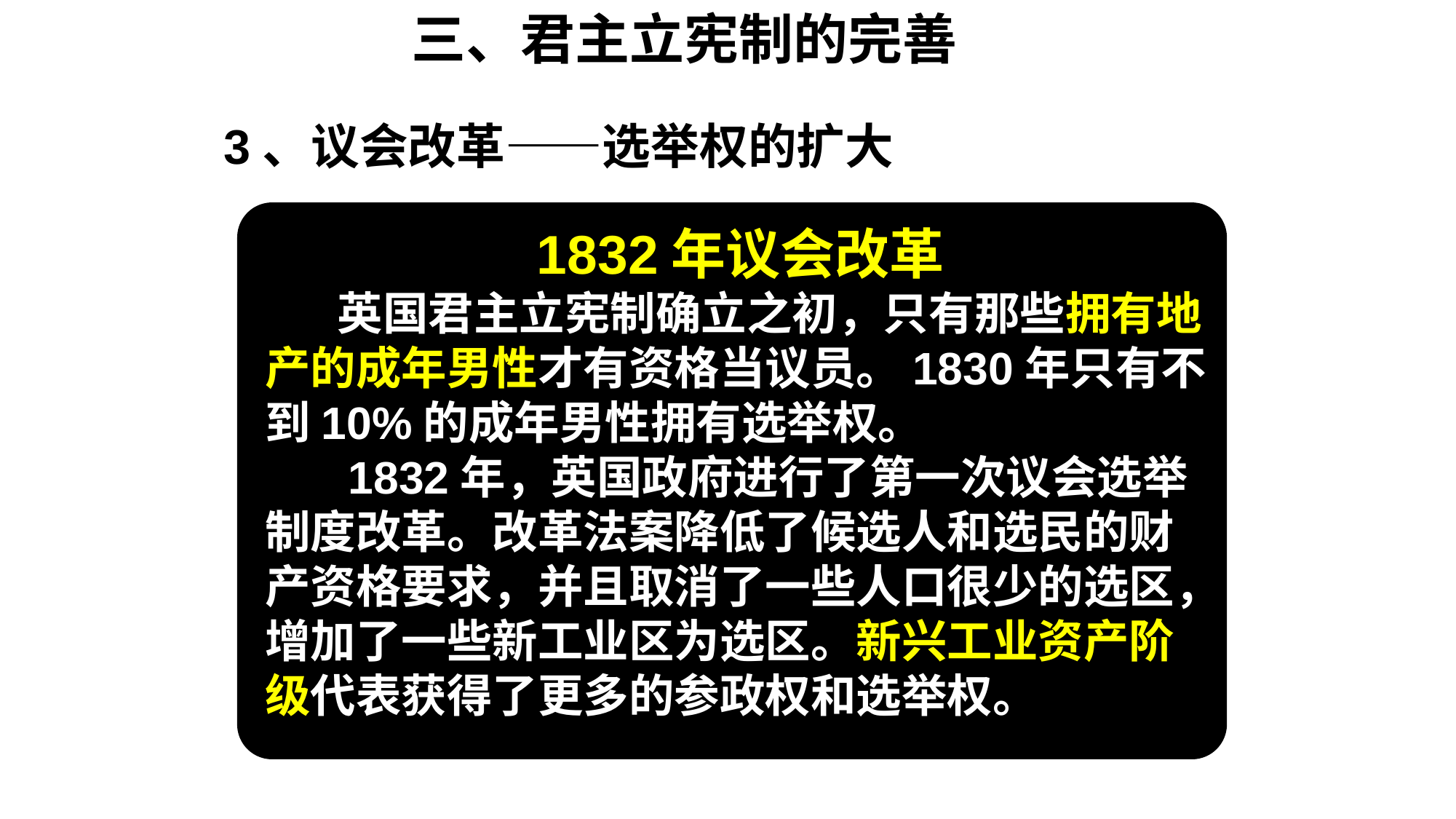

三、君主立宪制的完善
  3、议会改革——选举权的扩大

                  1832年议会改革
       英国君主立宪制确立之初，只有那些拥有地产的成年男性才有资格当议员。1830年只有不到10%的成年男性拥有选举权。
       1832年，英国政府进行了第一次议会选举制度改革。改革法案降低了候选人和选民的财产资格要求，并且取消了一些人口很少的选区，增加了一些新工业区为选区。新兴工业资产阶级代表获得了更多的参政权和选举权。